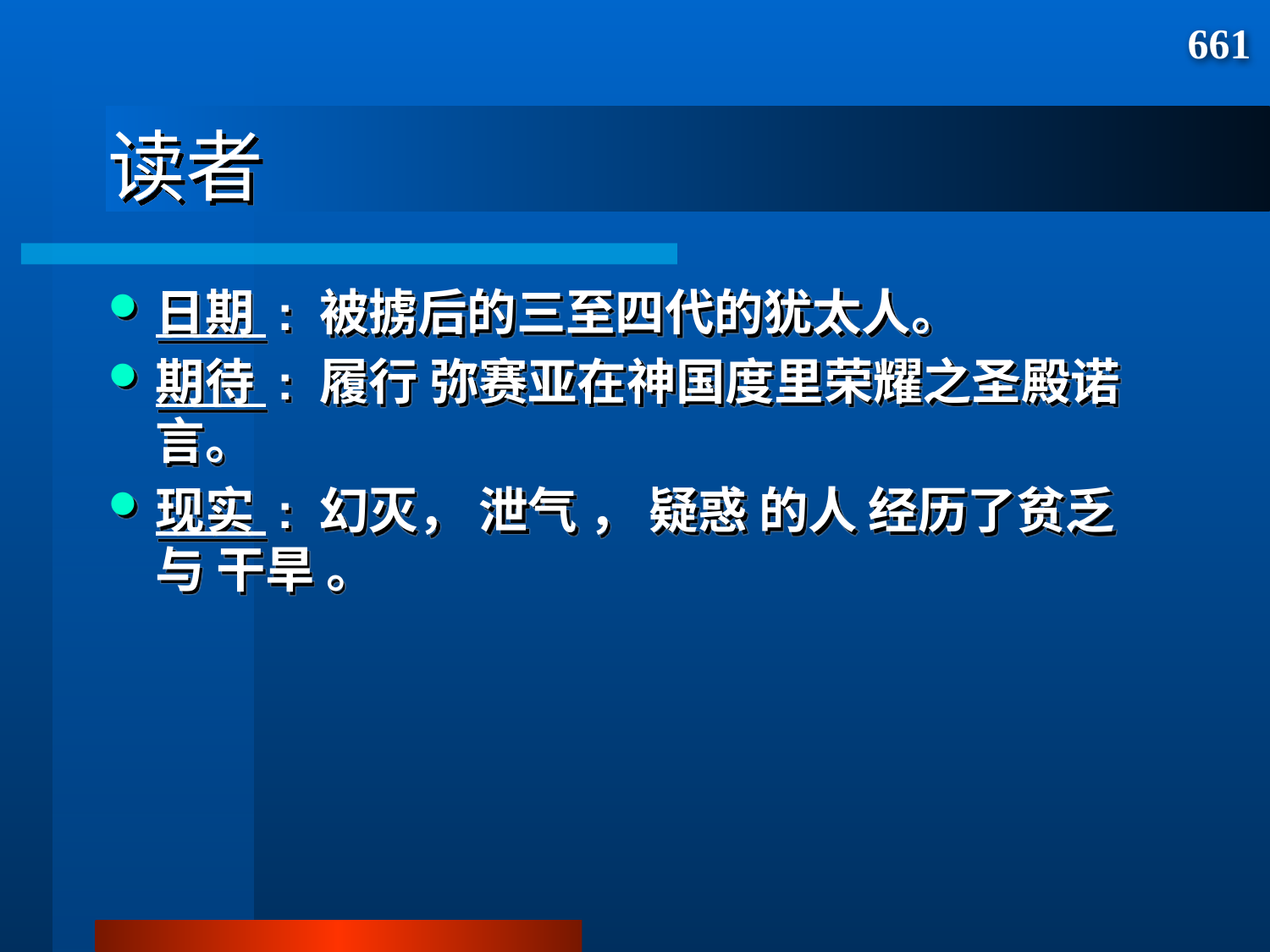

661
# 读者
日期 : 被掳后的三至四代的犹太人。
期待 : 履行 弥赛亚在神国度里荣耀之圣殿诺言。
现实 : 幻灭， 泄气 ， 疑惑 的人 经历了贫乏 与 干旱 。